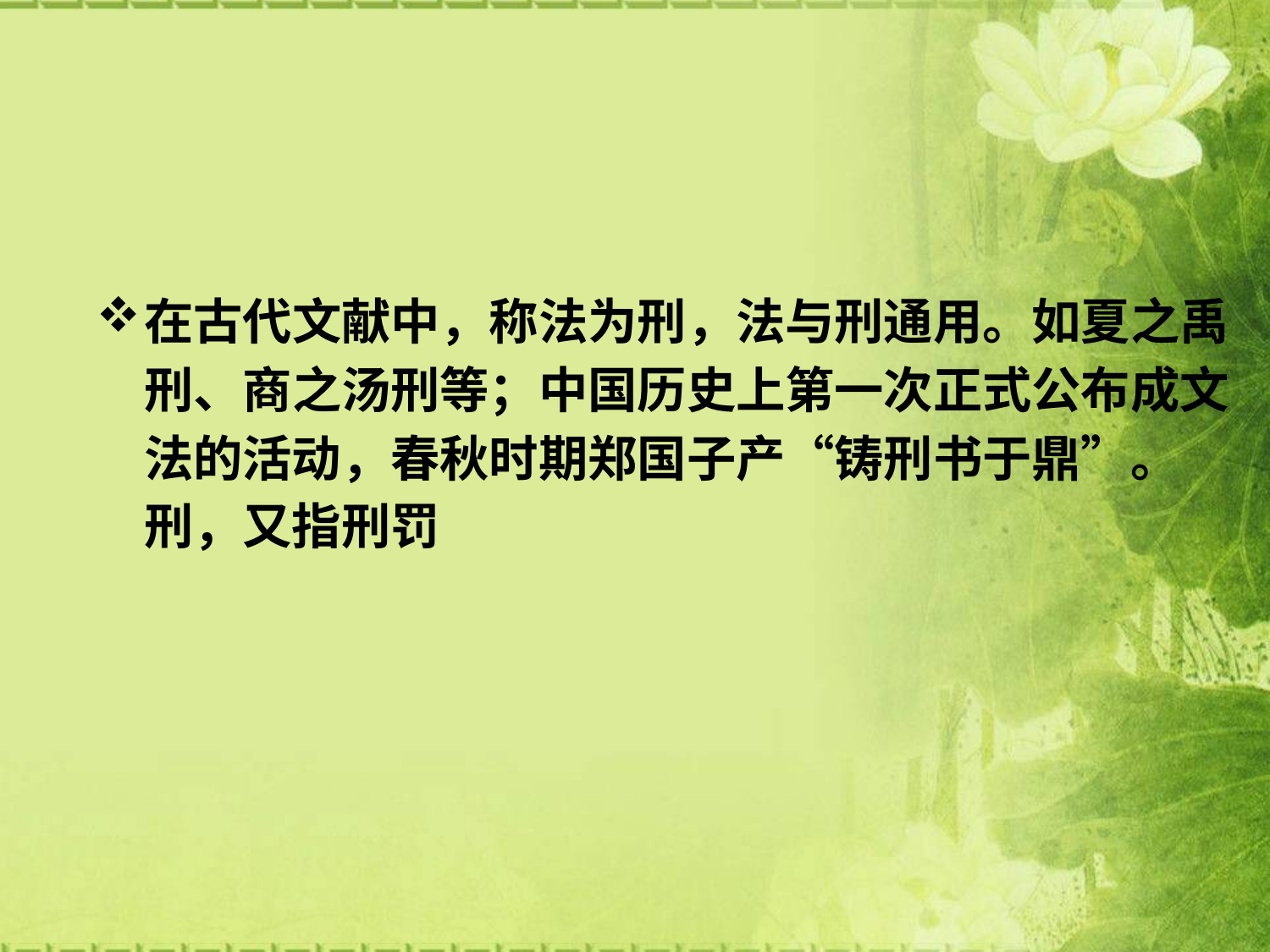

在古代文献中，称法为刑，法与刑通用。如夏之禹刑、商之汤刑等；中国历史上第一次正式公布成文法的活动，春秋时期郑国子产“铸刑书于鼎”。刑，又指刑罚